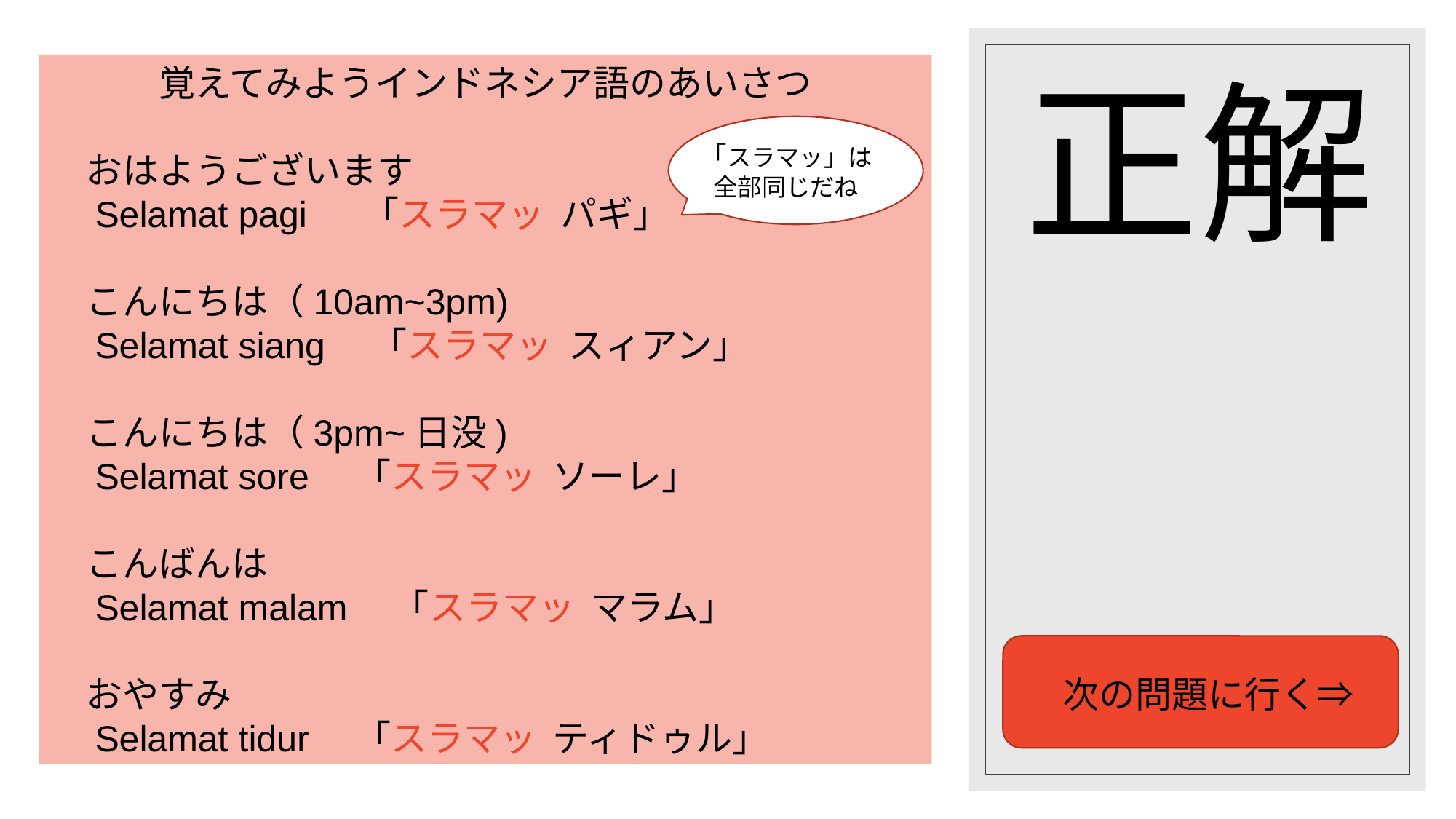

覚えてみようインドネシア語のあいさつ

　おはようございます
　Selamat pagi 　「スラマッ  パギ」

　こんにちは（10am~3pm)
　Selamat siang　「スラマッ  スィアン」

　こんにちは（3pm~日没)
　Selamat sore　「スラマッ  ソーレ」

　こんばんは
　Selamat malam　「スラマッ  マラム」

　おやすみ
　Selamat tidur　「スラマッ  ティドゥル」
# 正解

「スラマッ」は全部同じだね

次の問題に行く⇒
2020/10/5